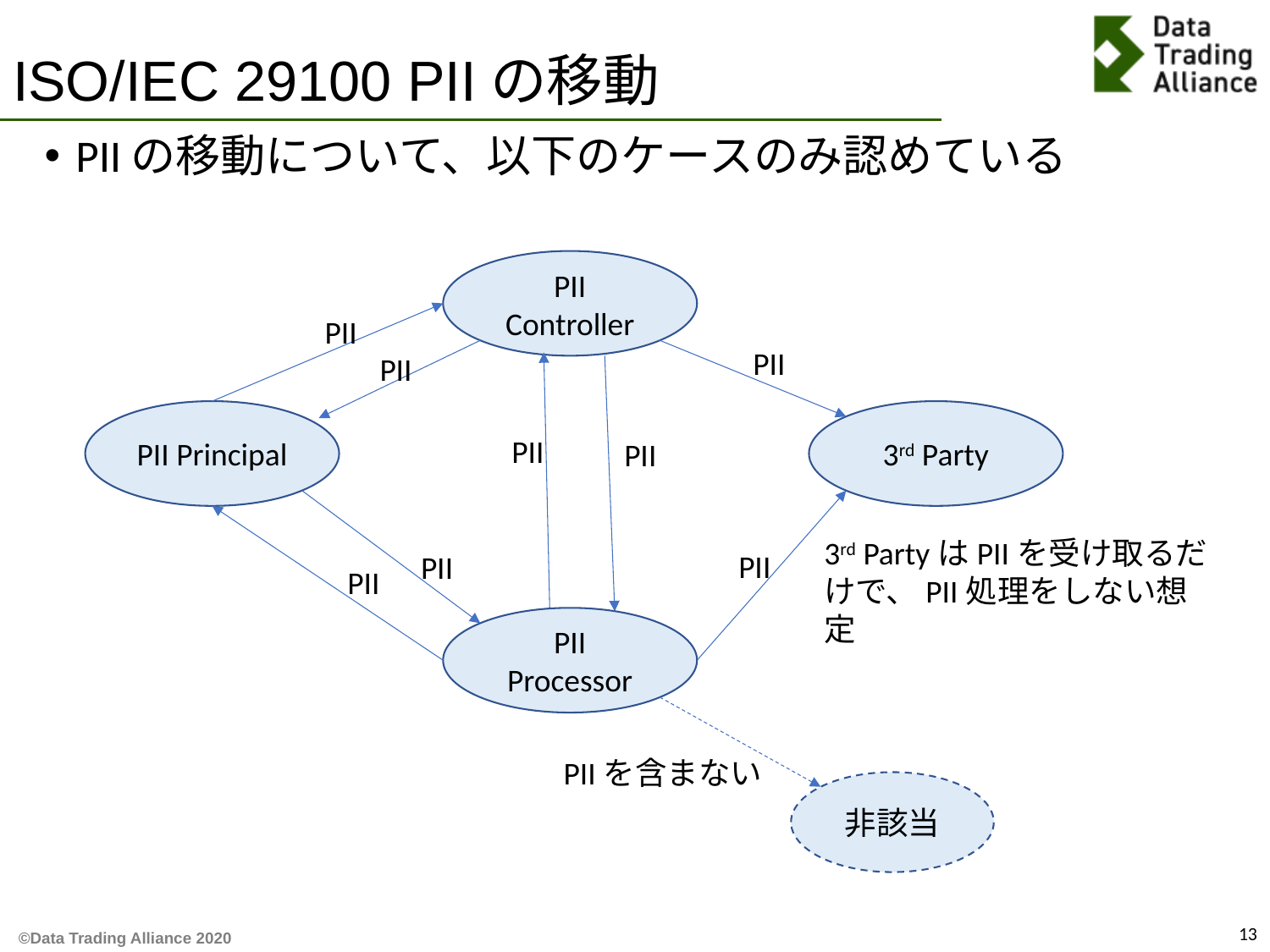

# ISO/IEC 29100 PIIの移動
PIIの移動について、以下のケースのみ認めている
PII Controller
PII
PII
PII
PII Principal
3rd Party
PII
PII
3rd PartyはPIIを受け取るだけで、PII処理をしない想定

PII
PII
PII
PII Processor
PIIを含まない
非該当
13